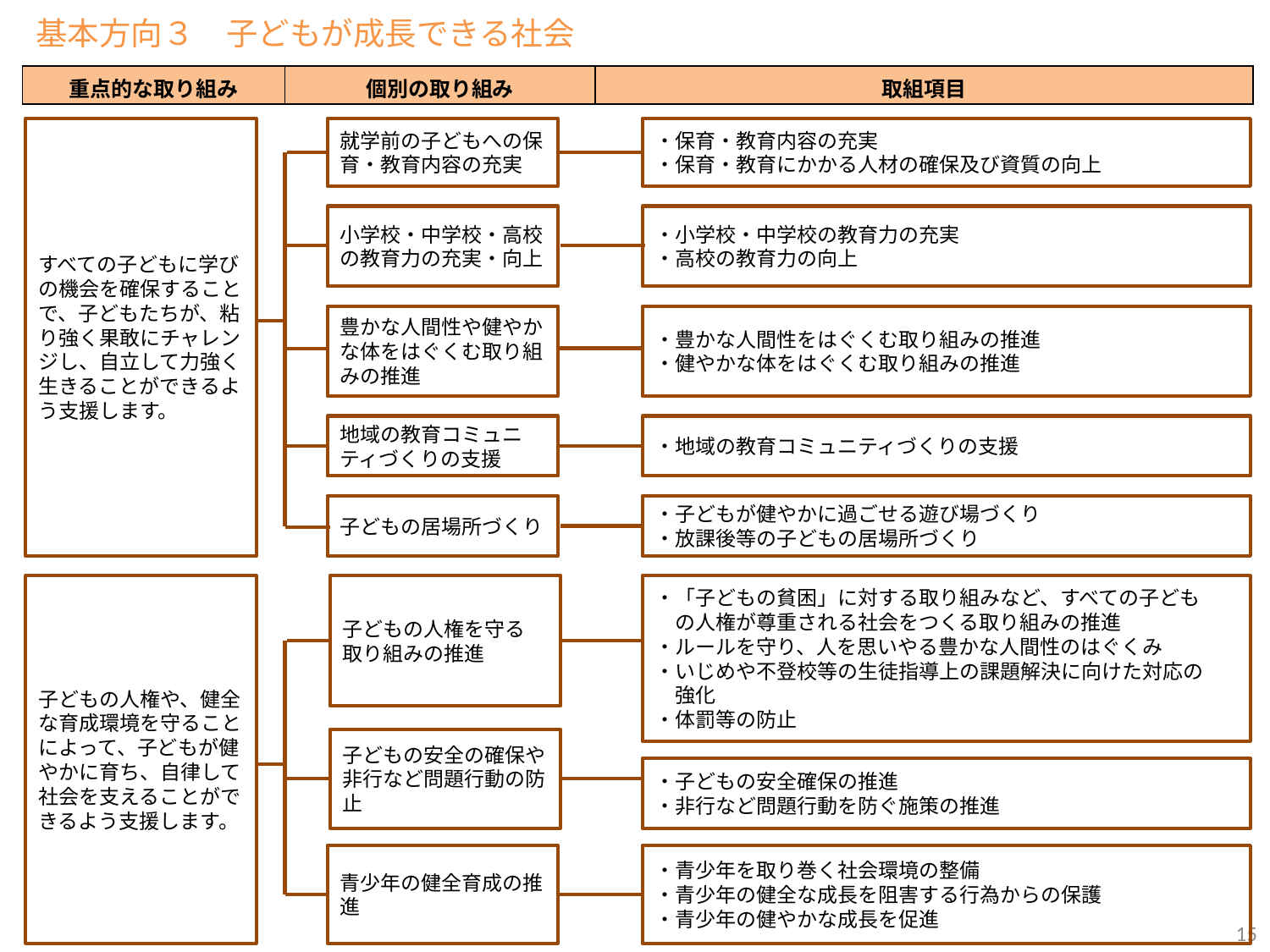

基本方向３　子どもが成長できる社会
| 重点的な取り組み | 個別の取り組み | 取組項目 |
| --- | --- | --- |
すべての子どもに学びの機会を確保することで、子どもたちが、粘り強く果敢にチャレンジし、自立して力強く生きることができるよう支援します。
就学前の子どもへの保育・教育内容の充実
・保育・教育内容の充実
・保育・教育にかかる人材の確保及び資質の向上
小学校・中学校・高校の教育力の充実・向上
・小学校・中学校の教育力の充実
・高校の教育力の向上
豊かな人間性や健やかな体をはぐくむ取り組みの推進
・豊かな人間性をはぐくむ取り組みの推進
・健やかな体をはぐくむ取り組みの推進
地域の教育コミュニティづくりの支援
・地域の教育コミュニティづくりの支援
子どもの居場所づくり
・子どもが健やかに過ごせる遊び場づくり
・放課後等の子どもの居場所づくり
子どもの人権や、健全な育成環境を守ることによって、子どもが健やかに育ち、自律して社会を支えることができるよう支援します。
子どもの人権を守る
取り組みの推進
・「子どもの貧困」に対する取り組みなど、すべての子ども
　の人権が尊重される社会をつくる取り組みの推進
・ルールを守り、人を思いやる豊かな人間性のはぐくみ
・いじめや不登校等の生徒指導上の課題解決に向けた対応の
　強化
・体罰等の防止
子どもの安全の確保や非行など問題行動の防止
・子どもの安全確保の推進
・非行など問題行動を防ぐ施策の推進
青少年の健全育成の推進
・青少年を取り巻く社会環境の整備
・青少年の健全な成長を阻害する行為からの保護
・青少年の健やかな成長を促進
15